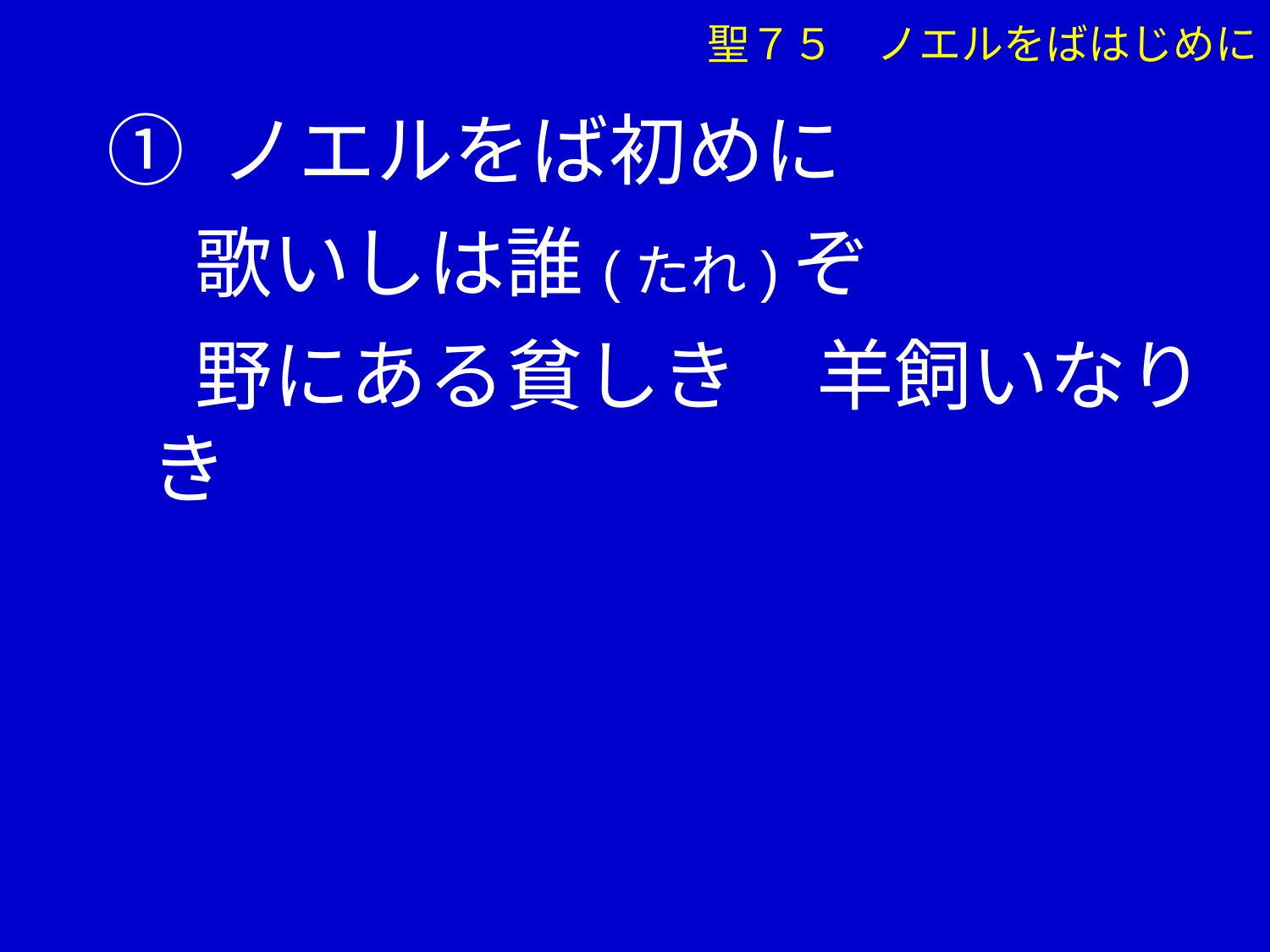

① ノエルをば初めに
    歌いしは誰(たれ)ぞ
    野にある貧しき　羊飼いなりき

聖７５　ノエルをばはじめに